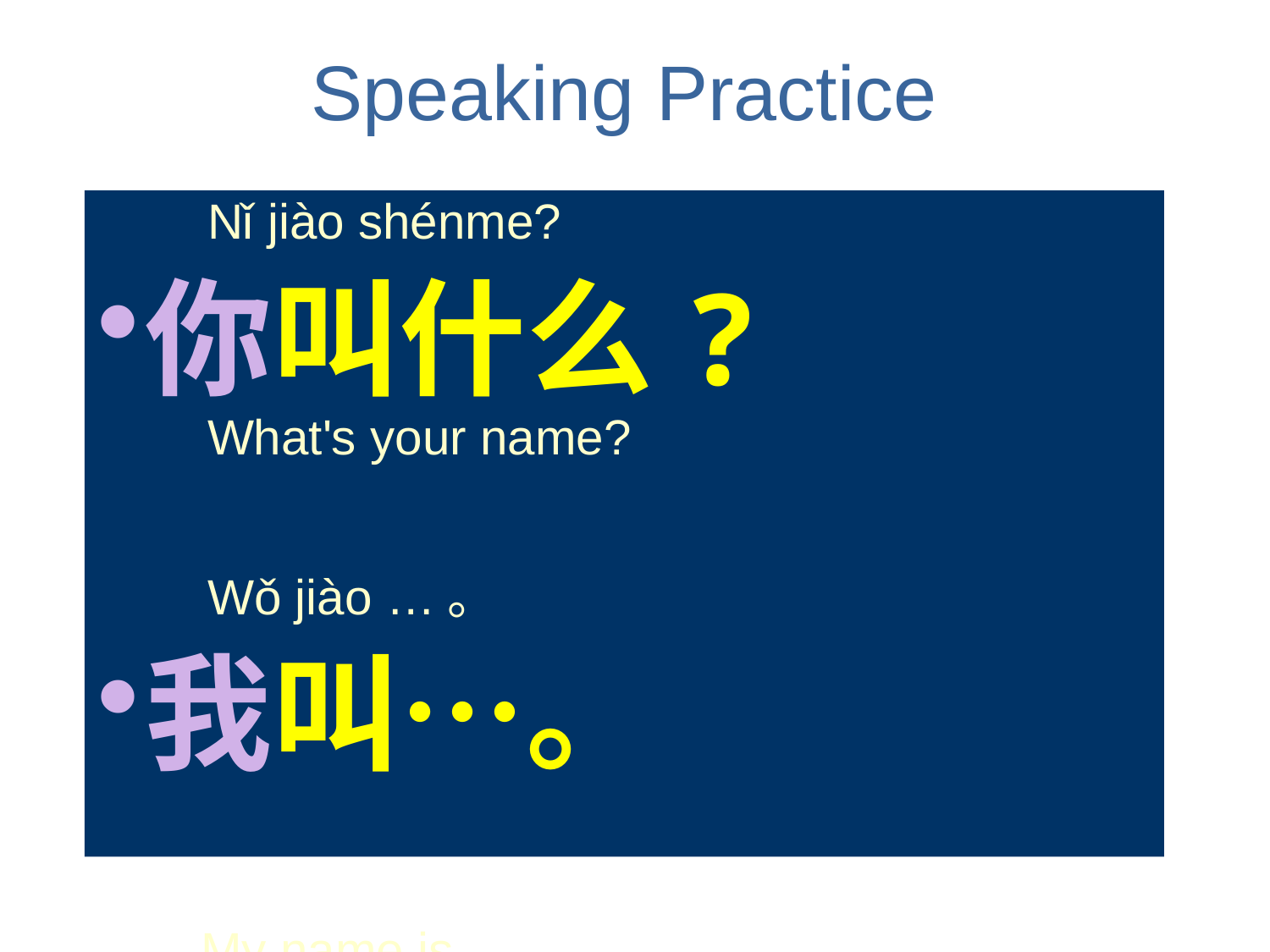

Speaking Practice
        Nǐ jiào shénme?
你叫什么?
        What's your name?

        Wǒ jiào …。
我叫…。
    My name is….